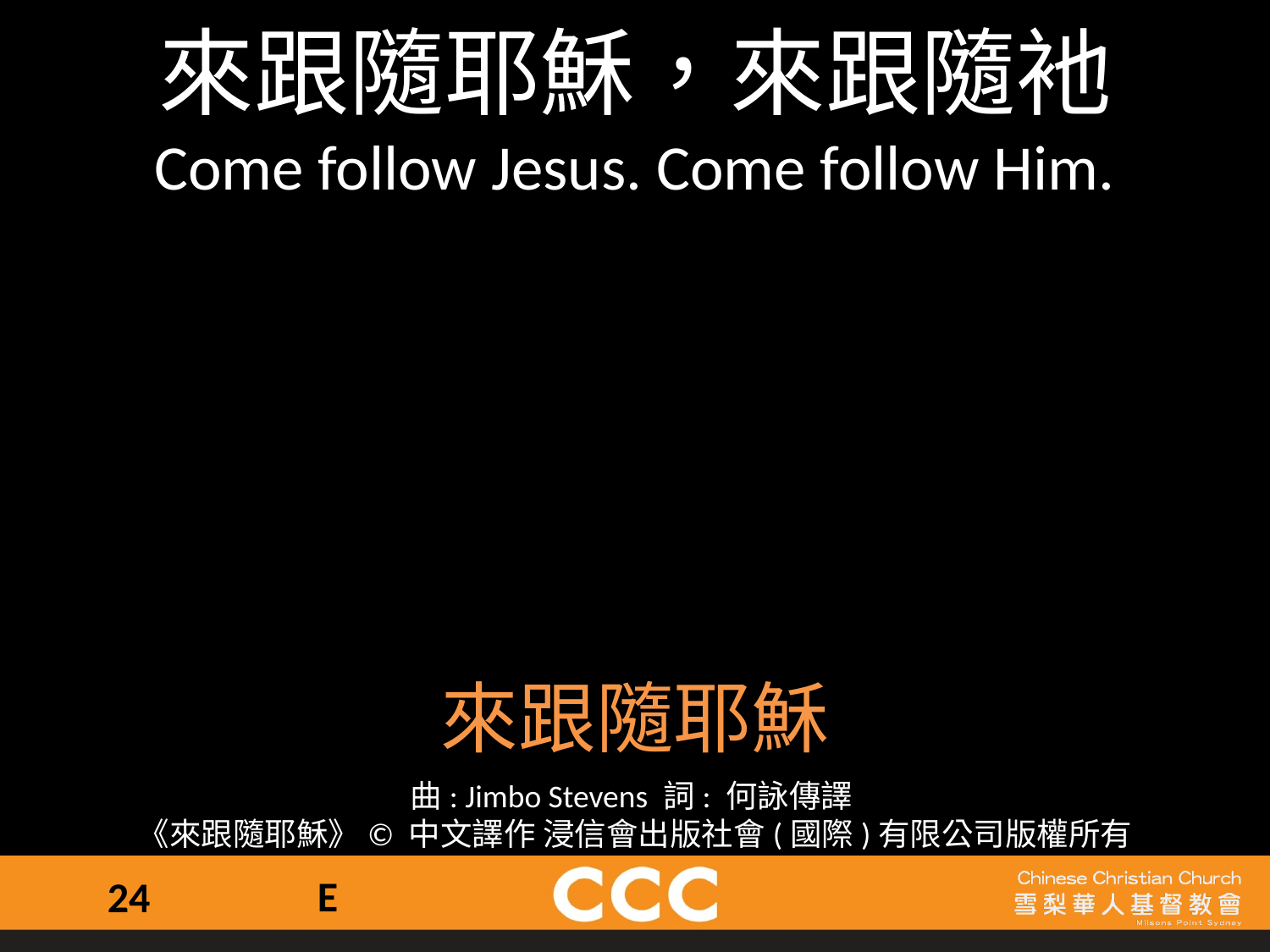

來跟隨耶穌，來跟隨衪
Come follow Jesus. Come follow Him.
來跟隨耶穌
曲: Jimbo Stevens 詞: 何詠傳譯
《來跟隨耶穌》© 中文譯作 浸信會出版社會(國際)有限公司版權所有
24
E